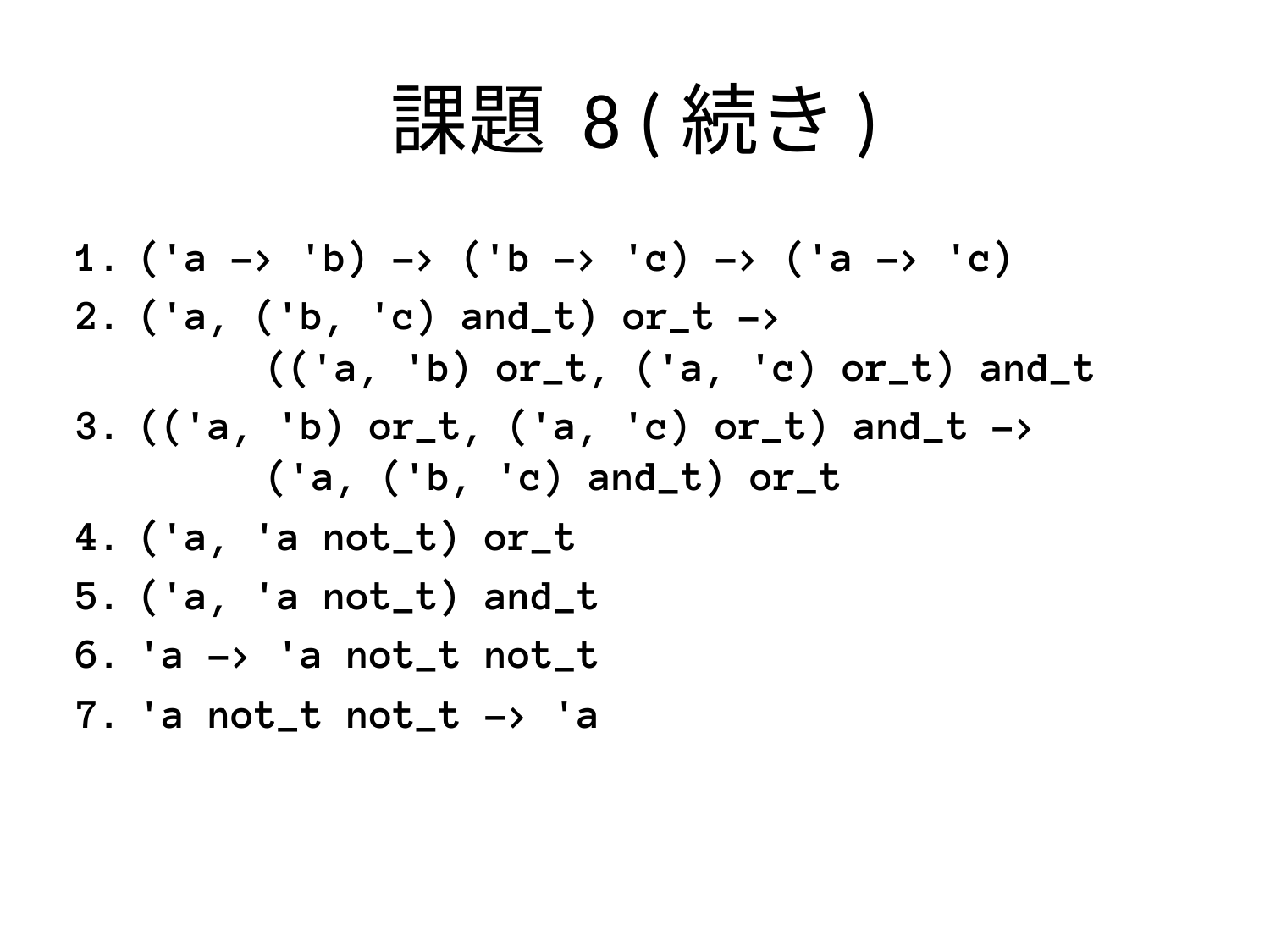

# 課題 8 (続き)‏
('a -> 'b) -> ('b -> 'c) -> ('a -> 'c)‏
('a, ('b, 'c) and_t) or_t ->
	(('a, 'b) or_t, ('a, 'c) or_t) and_t
(('a, 'b) or_t, ('a, 'c) or_t) and_t ->
	('a, ('b, 'c) and_t) or_t
('a, 'a not_t) or_t
('a, 'a not_t) and_t
'a -> 'a not_t not_t
'a not_t not_t -> 'a